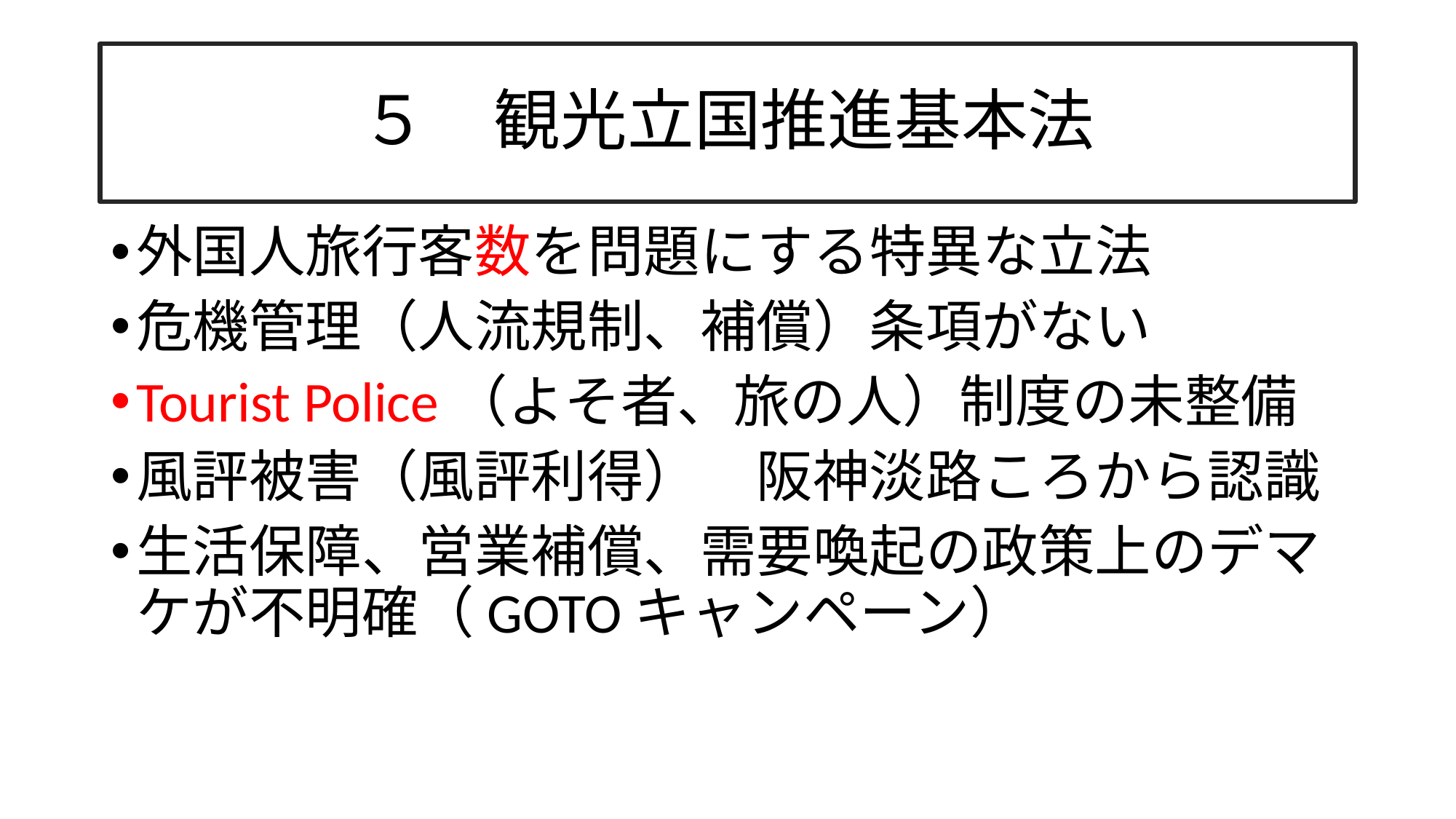

# ５　観光立国推進基本法
外国人旅行客数を問題にする特異な立法
危機管理（人流規制、補償）条項がない
Tourist Police（よそ者、旅の人）制度の未整備
風評被害（風評利得）　阪神淡路ころから認識
生活保障、営業補償、需要喚起の政策上のデマケが不明確（GOTOキャンペーン）